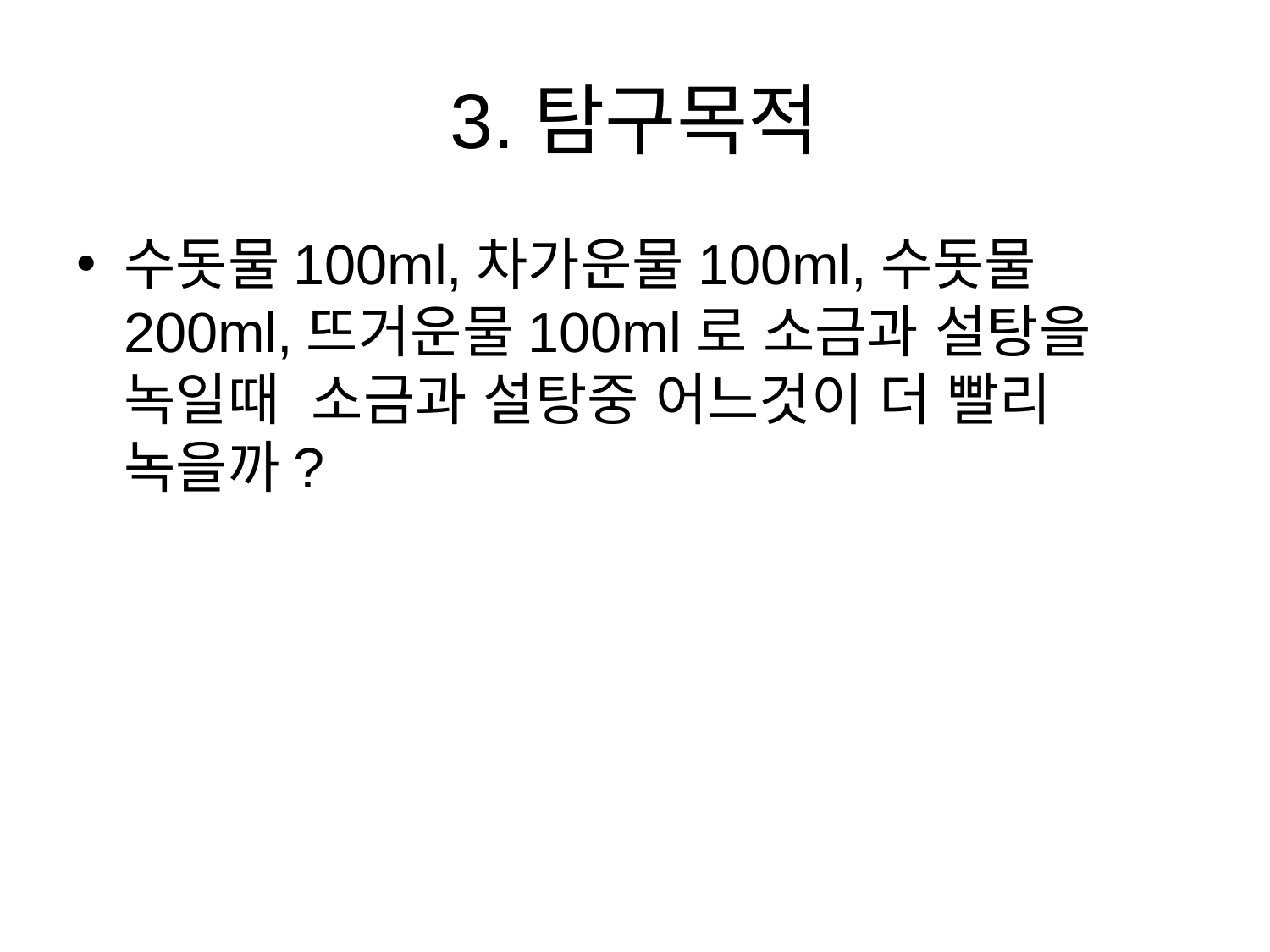

# 3.탐구목적
수돗물100ml,차가운물100ml,수돗물200ml,뜨거운물100ml로 소금과 설탕을 녹일때  소금과 설탕중 어느것이 더 빨리 녹을까?